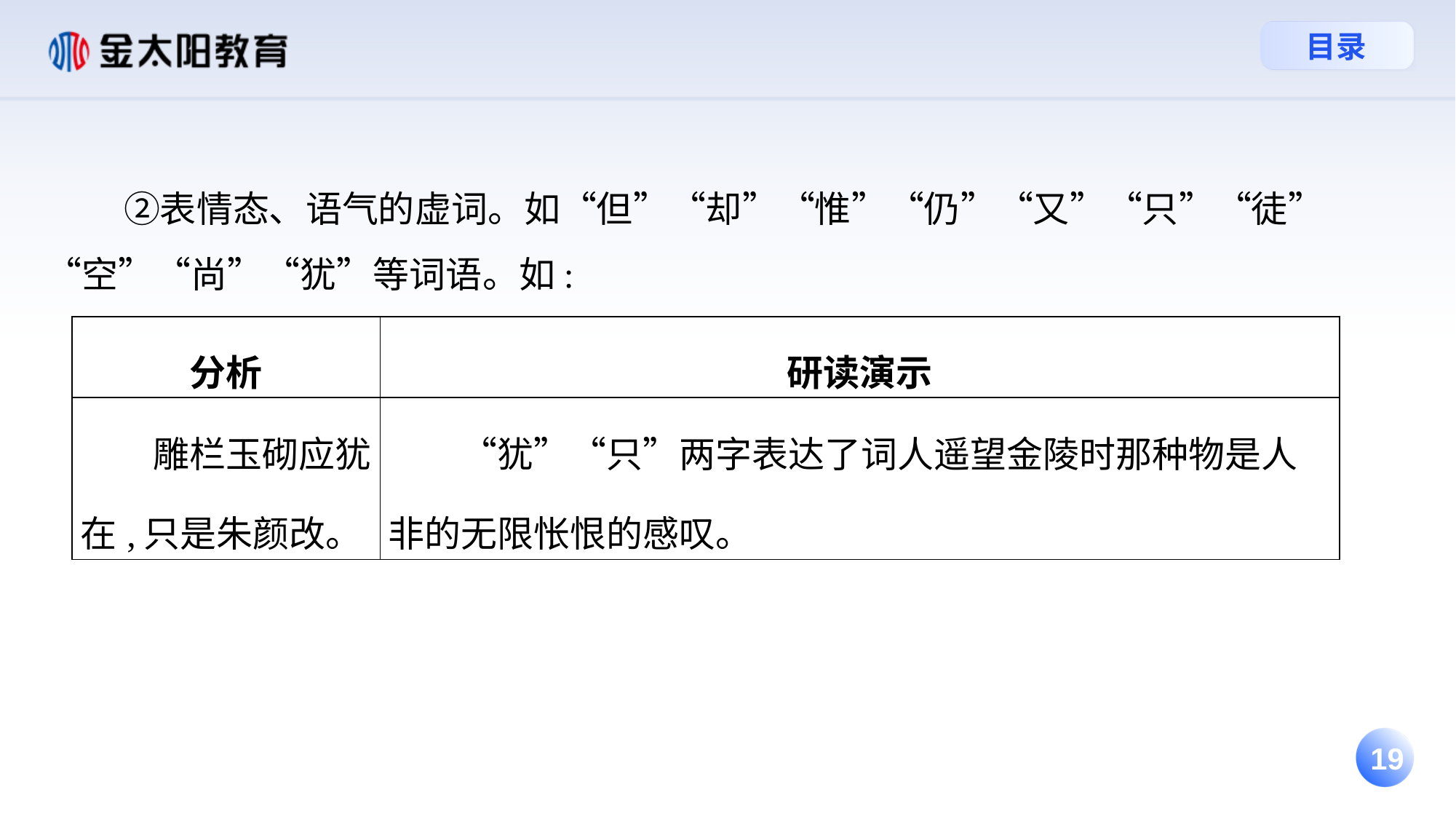

②表情态、语气的虚词。如“但”“却”“惟”“仍”“又”“只”“徒”“空”“尚”“犹”等词语。如:
| 分析 | 研读演示 |
| --- | --- |
| 雕栏玉砌应犹在,只是朱颜改。 | “犹”“只”两字表达了词人遥望金陵时那种物是人非的无限怅恨的感叹。 |